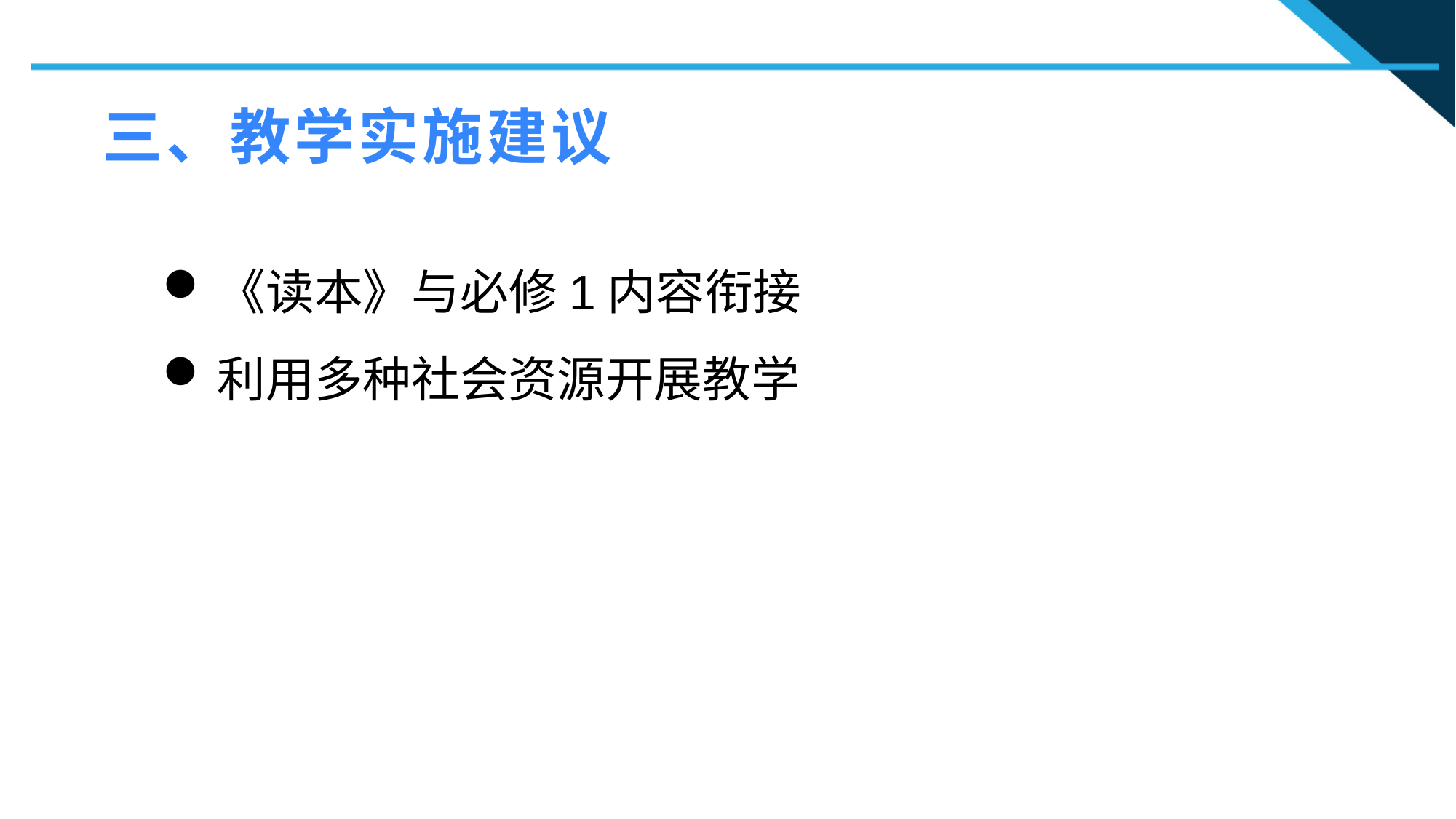

三、教学实施建议
《读本》与必修1内容衔接
利用多种社会资源开展教学
1
2

2
n